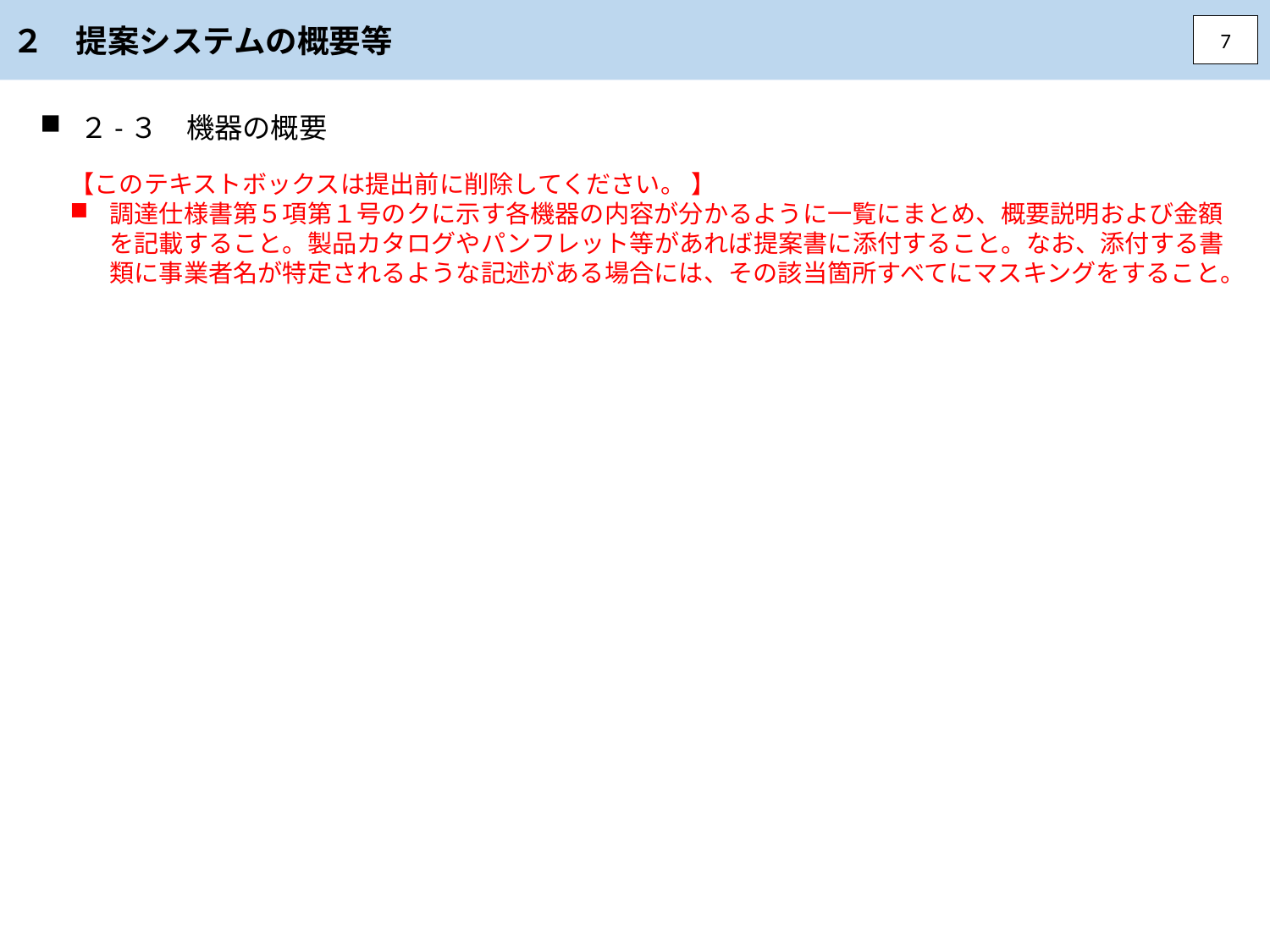

２　提案システムの概要等
7
２-３　機器の概要
【このテキストボックスは提出前に削除してください。 】
調達仕様書第５項第１号のクに示す各機器の内容が分かるように一覧にまとめ、概要説明および金額を記載すること。製品カタログやパンフレット等があれば提案書に添付すること。なお、添付する書類に事業者名が特定されるような記述がある場合には、その該当箇所すべてにマスキングをすること。